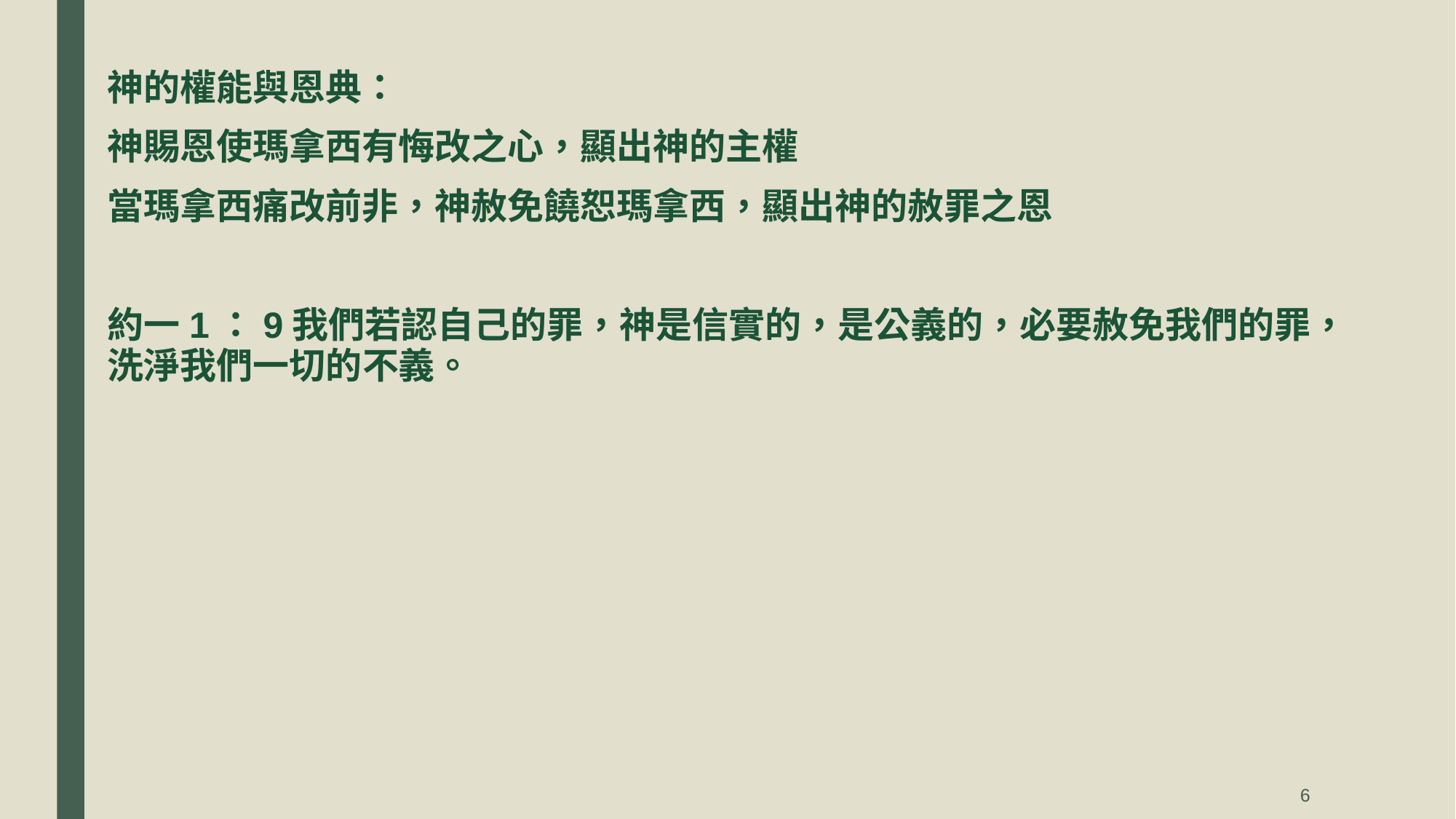

神的權能與恩典：
神賜恩使瑪拿西有悔改之心，顯出神的主權
當瑪拿西痛改前非，神赦免饒恕瑪拿西，顯出神的赦罪之恩

約一1：9我們若認自己的罪，神是信實的，是公義的，必要赦免我們的罪，洗淨我們一切的不義。
6